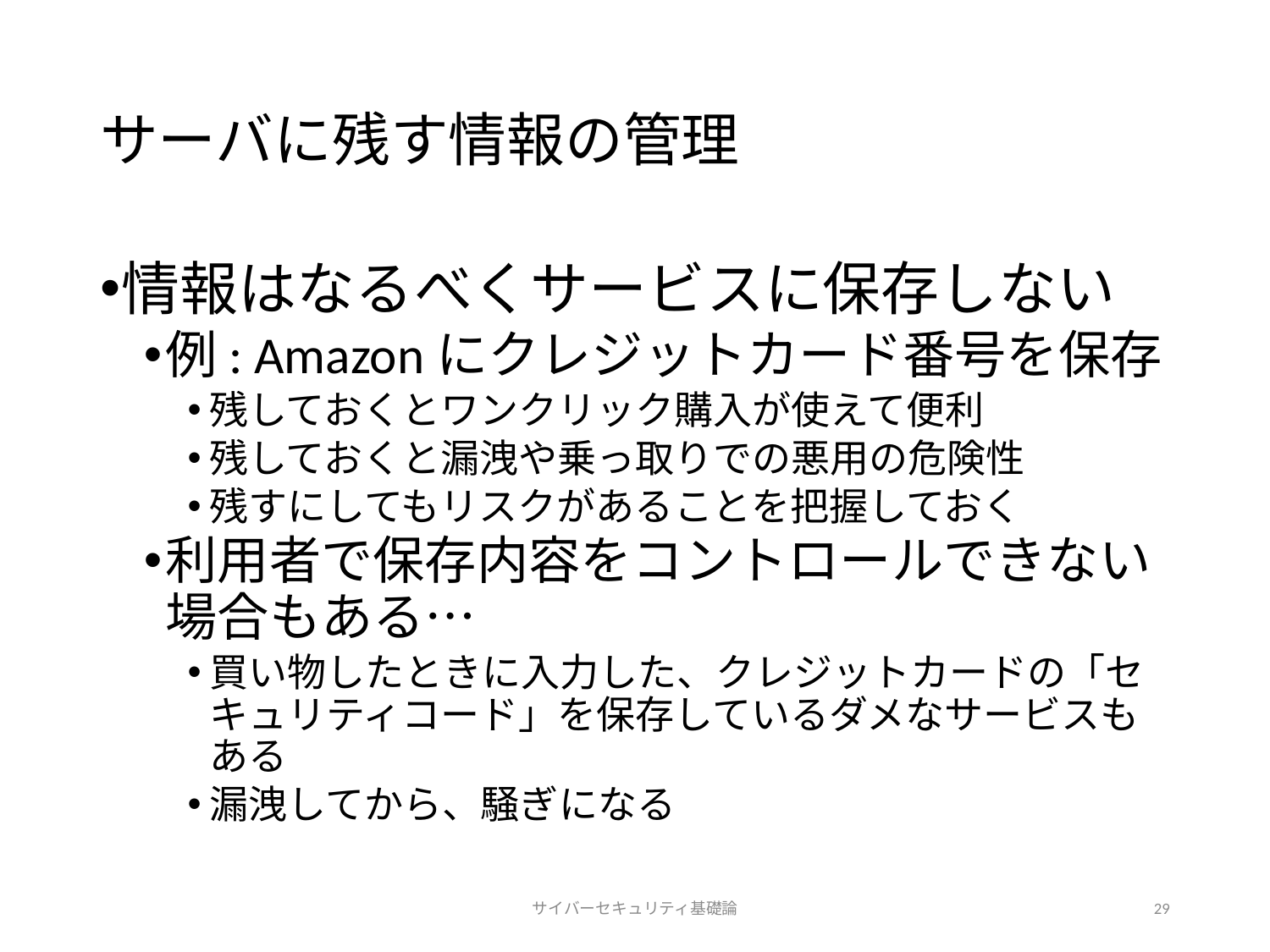

# サーバに残す情報の管理
情報はなるべくサービスに保存しない
例: Amazonにクレジットカード番号を保存
残しておくとワンクリック購入が使えて便利
残しておくと漏洩や乗っ取りでの悪用の危険性
残すにしてもリスクがあることを把握しておく
利用者で保存内容をコントロールできない場合もある…
買い物したときに入力した、クレジットカードの「セキュリティコード」を保存しているダメなサービスもある
漏洩してから、騒ぎになる
サイバーセキュリティ基礎論
29